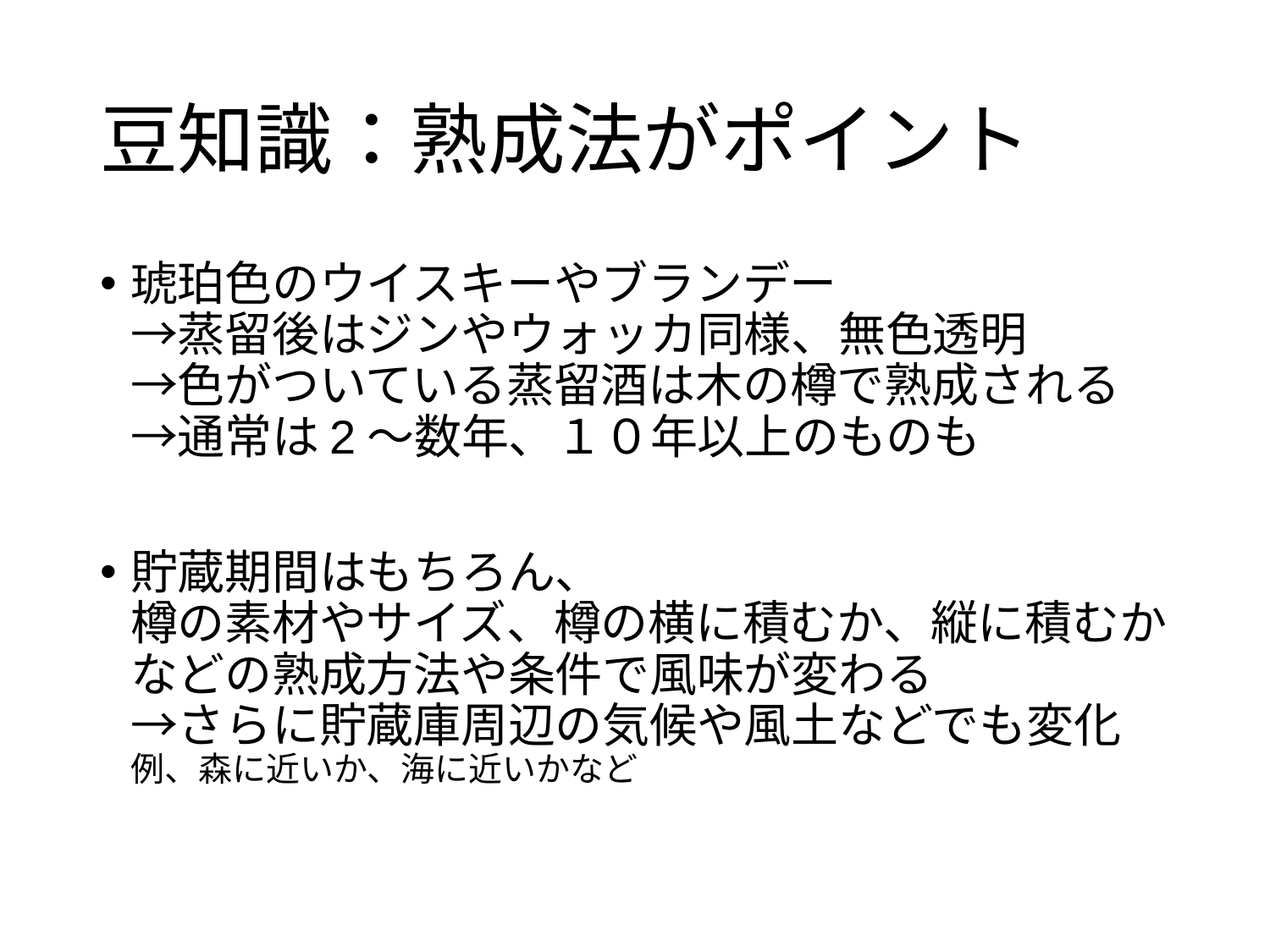

# 豆知識：熟成法がポイント
琥珀色のウイスキーやブランデー
→蒸留後はジンやウォッカ同様、無色透明
→色がついている蒸留酒は木の樽で熟成される
→通常は2～数年、１０年以上のものも

貯蔵期間はもちろん、
樽の素材やサイズ、樽の横に積むか、縦に積むか
などの熟成方法や条件で風味が変わる
→さらに貯蔵庫周辺の気候や風土などでも変化
例、森に近いか、海に近いかなど